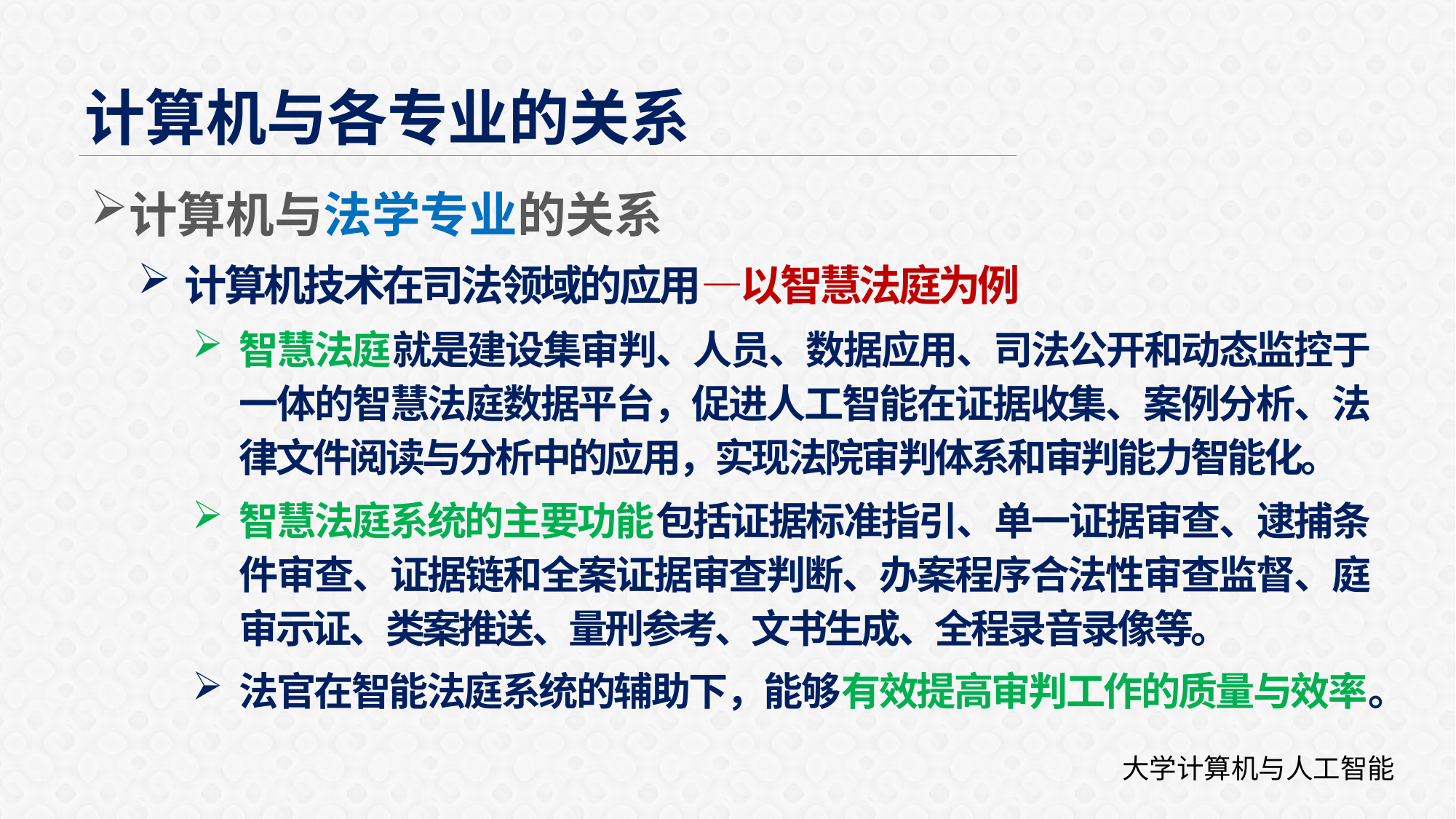

计算机与各专业的关系
计算机与法学专业的关系
计算机技术在司法领域的应用—以智慧法庭为例
智慧法庭就是建设集审判、人员、数据应用、司法公开和动态监控于一体的智慧法庭数据平台，促进人工智能在证据收集、案例分析、法律文件阅读与分析中的应用，实现法院审判体系和审判能力智能化。
智慧法庭系统的主要功能包括证据标准指引、单一证据审查、逮捕条件审查、证据链和全案证据审查判断、办案程序合法性审查监督、庭审示证、类案推送、量刑参考、文书生成、全程录音录像等。
法官在智能法庭系统的辅助下，能够有效提高审判工作的质量与效率。